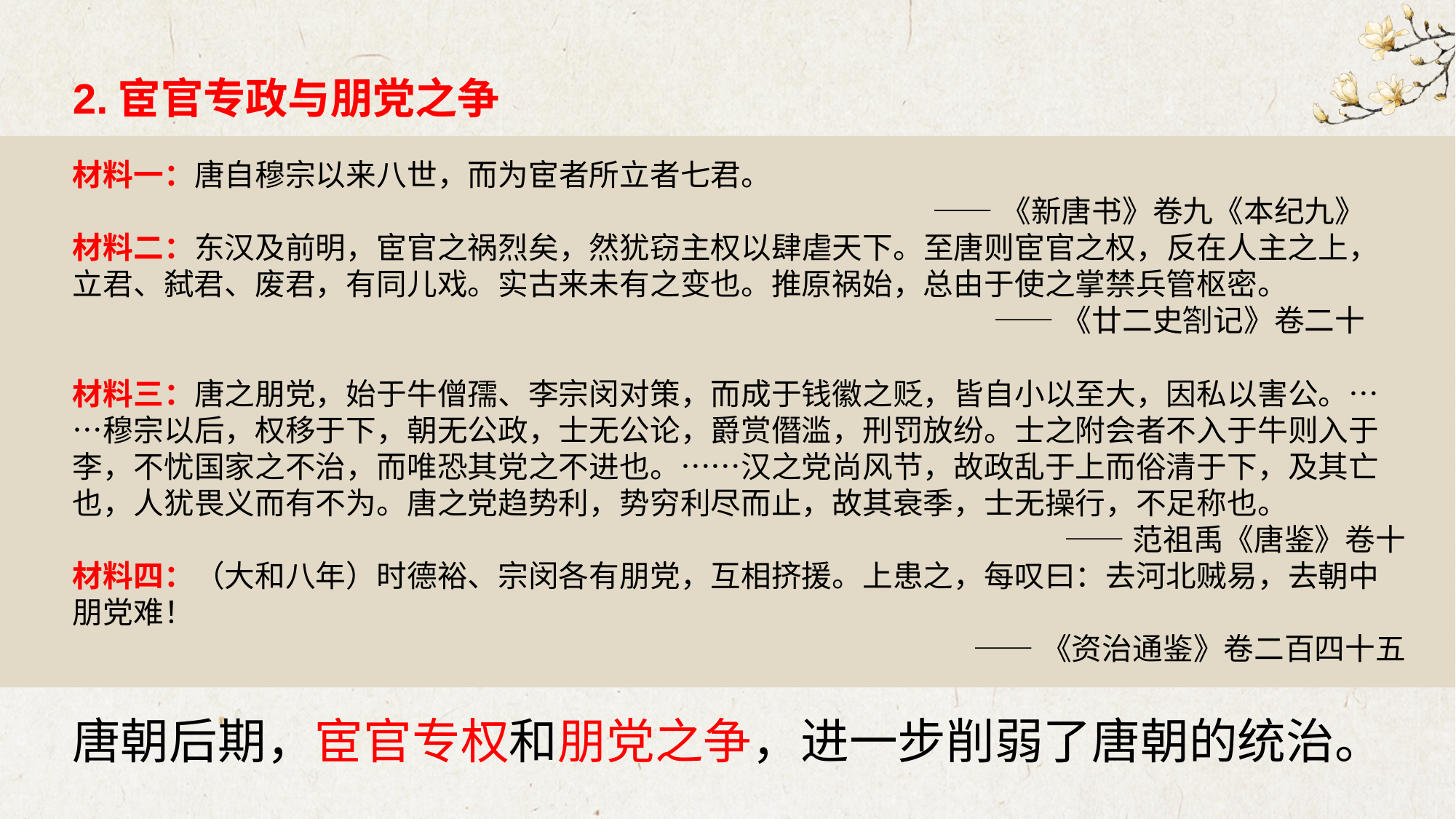

2.宦官专政与朋党之争

材料一：唐自穆宗以来八世，而为宦者所立者七君。
——《新唐书》卷九《本纪九》
材料二：东汉及前明，宦官之祸烈矣，然犹窃主权以肆虐天下。至唐则宦官之权，反在人主之上，立君、弑君、废君，有同儿戏。实古来未有之变也。推原祸始，总由于使之掌禁兵管枢密。
——《廿二史劄记》卷二十
材料三：唐之朋党，始于牛僧孺、李宗闵对策，而成于钱徽之贬，皆自小以至大，因私以害公。……穆宗以后，权移于下，朝无公政，士无公论，爵赏僭滥，刑罚放纷。士之附会者不入于牛则入于李，不忧国家之不治，而唯恐其党之不进也。……汉之党尚风节，故政乱于上而俗清于下，及其亡也，人犹畏义而有不为。唐之党趋势利，势穷利尽而止，故其衰季，士无操行，不足称也。
              ——范祖禹《唐鉴》卷十
材料四：（大和八年）时德裕、宗闵各有朋党，互相挤援。上患之，每叹曰：去河北贼易，去朝中朋党难！
——《资治通鉴》卷二百四十五
唐朝后期，宦官专权和朋党之争，进一步削弱了唐朝的统治。